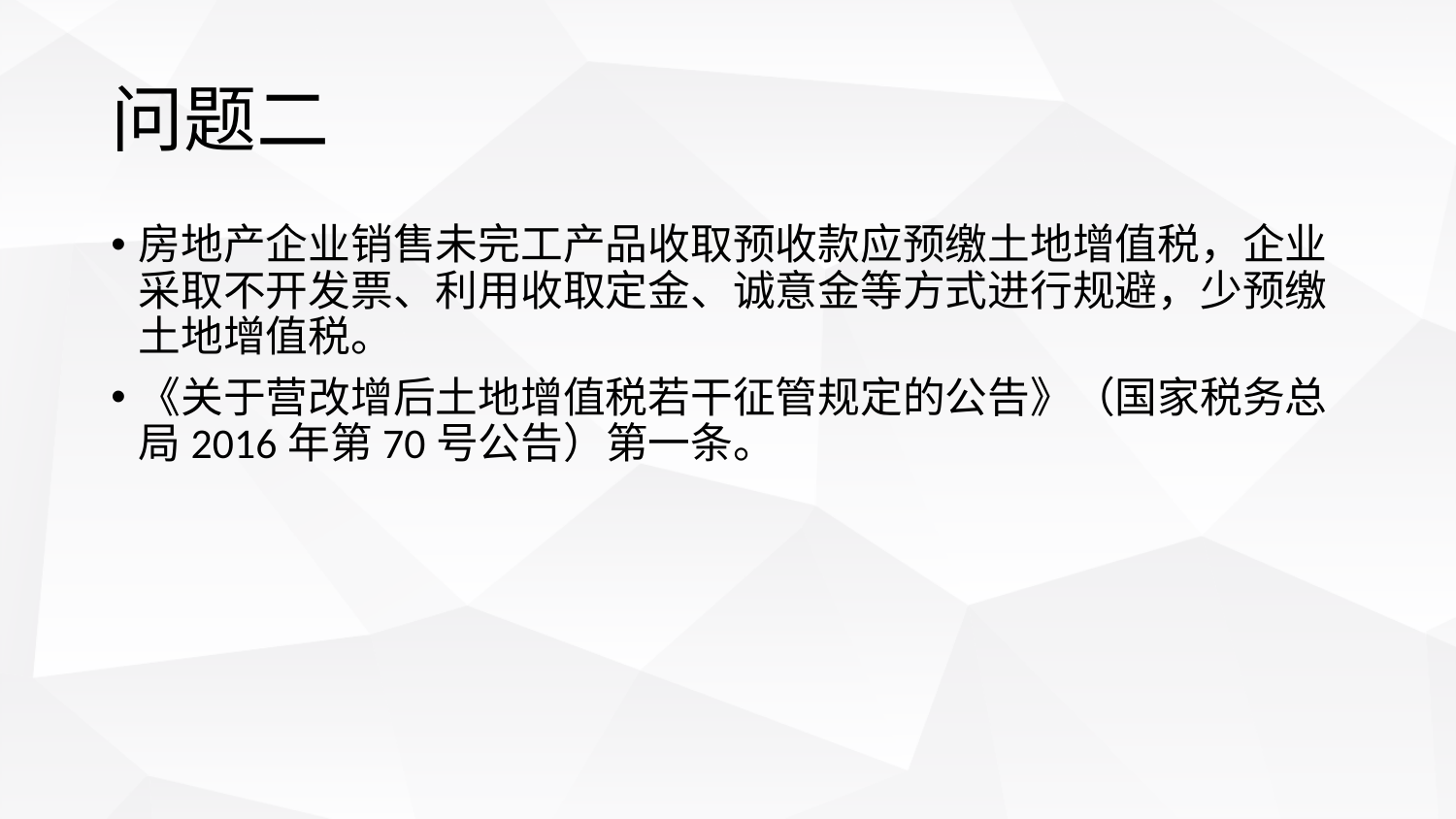

# 问题二
房地产企业销售未完工产品收取预收款应预缴土地增值税，企业采取不开发票、利用收取定金、诚意金等方式进行规避，少预缴土地增值税。
《关于营改增后土地增值税若干征管规定的公告》（国家税务总局2016年第70号公告）第一条。
129